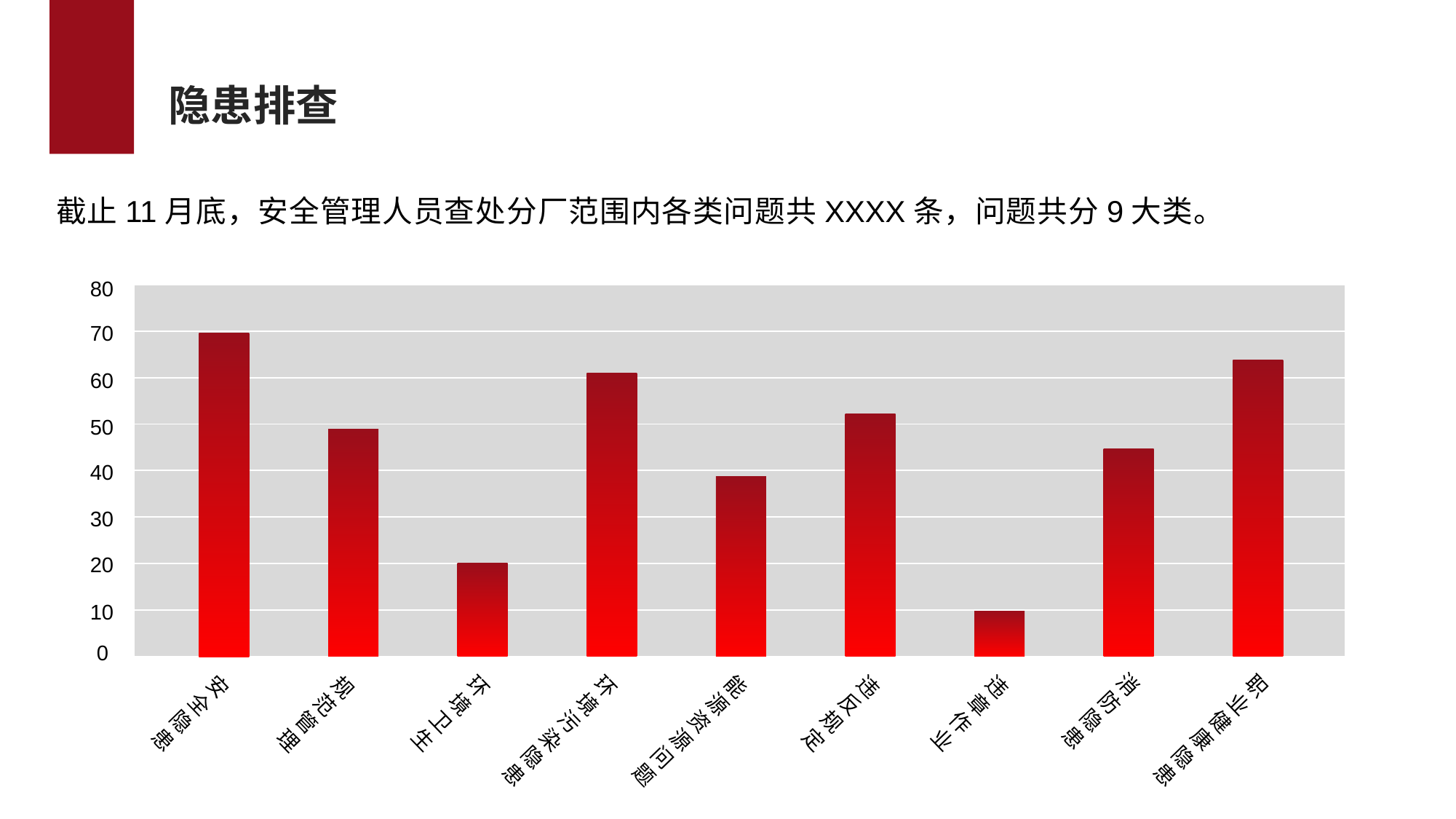

隐患排查
截止11月底，安全管理人员查处分厂范围内各类问题共XXXX条，问题共分9大类。
80
|  |
| --- |
|  |
|  |
|  |
|  |
|  |
|  |
|  |
70

60

50

40

30
20

10

0
职业健康隐患
环境污染隐患
能源资源问题
消防隐患
安全隐患
环境卫生
违反规定
违章作业
规范管理